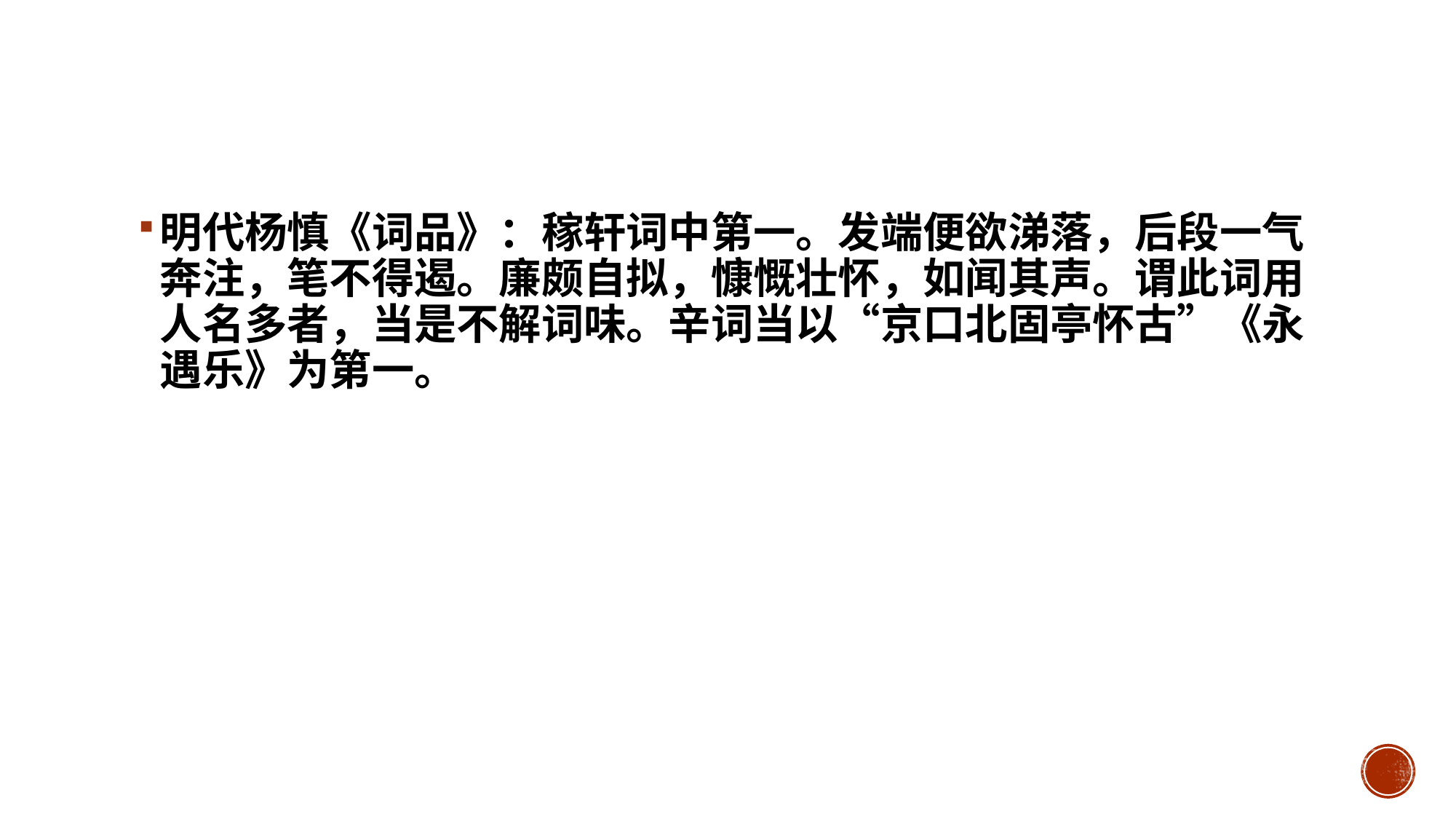

明代杨慎《词品》：稼轩词中第一。发端便欲涕落，后段一气奔注，笔不得遏。廉颇自拟，慷慨壮怀，如闻其声。谓此词用人名多者，当是不解词味。辛词当以“京口北固亭怀古”《永遇乐》为第一。